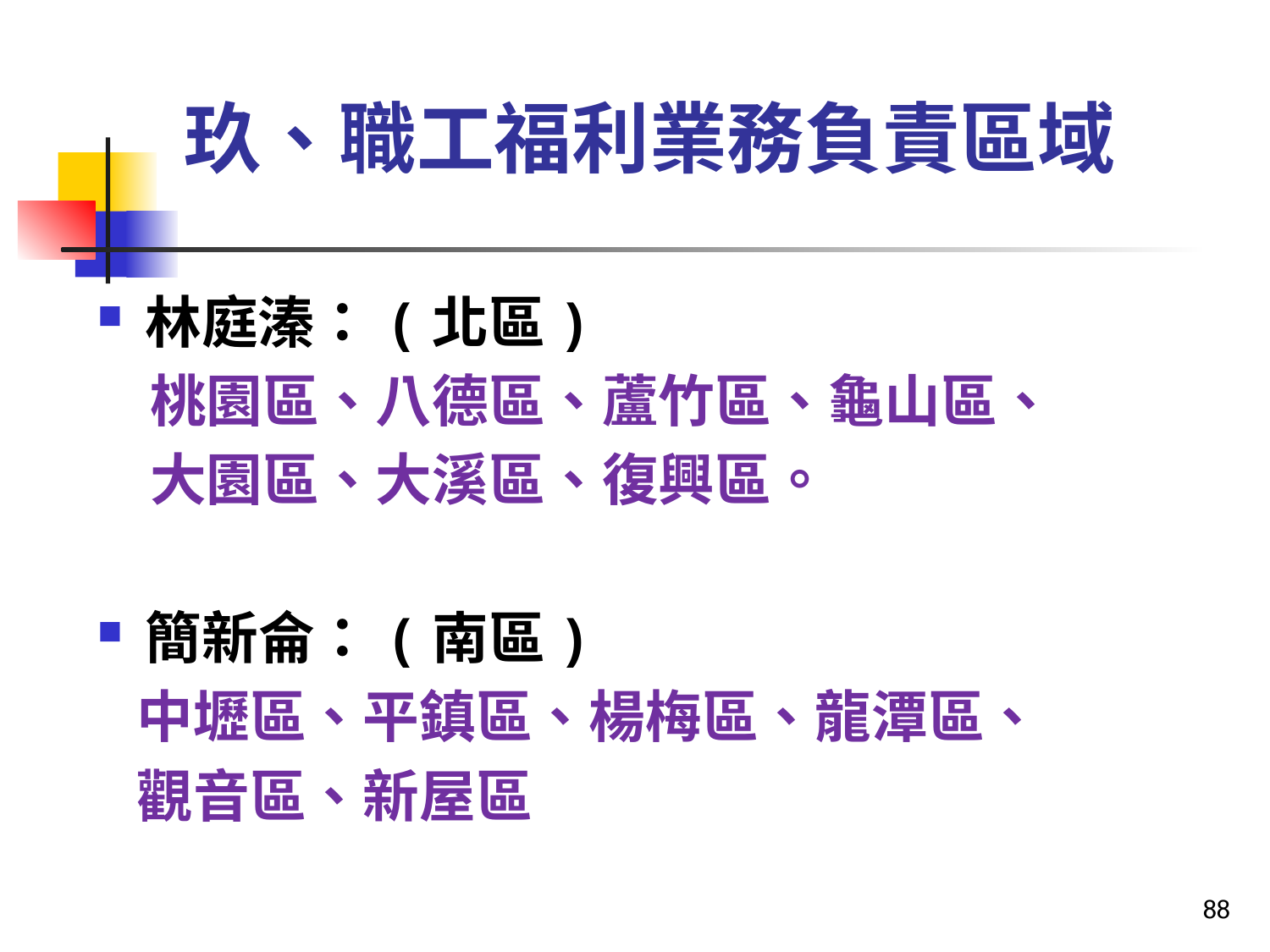

# 玖、職工福利業務負責區域
林庭溱：(北區)
   桃園區、八德區、蘆竹區、龜山區、
   大園區、大溪區、復興區。

簡新侖：(南區)
  中壢區、平鎮區、楊梅區、龍潭區、
  觀音區、新屋區

88